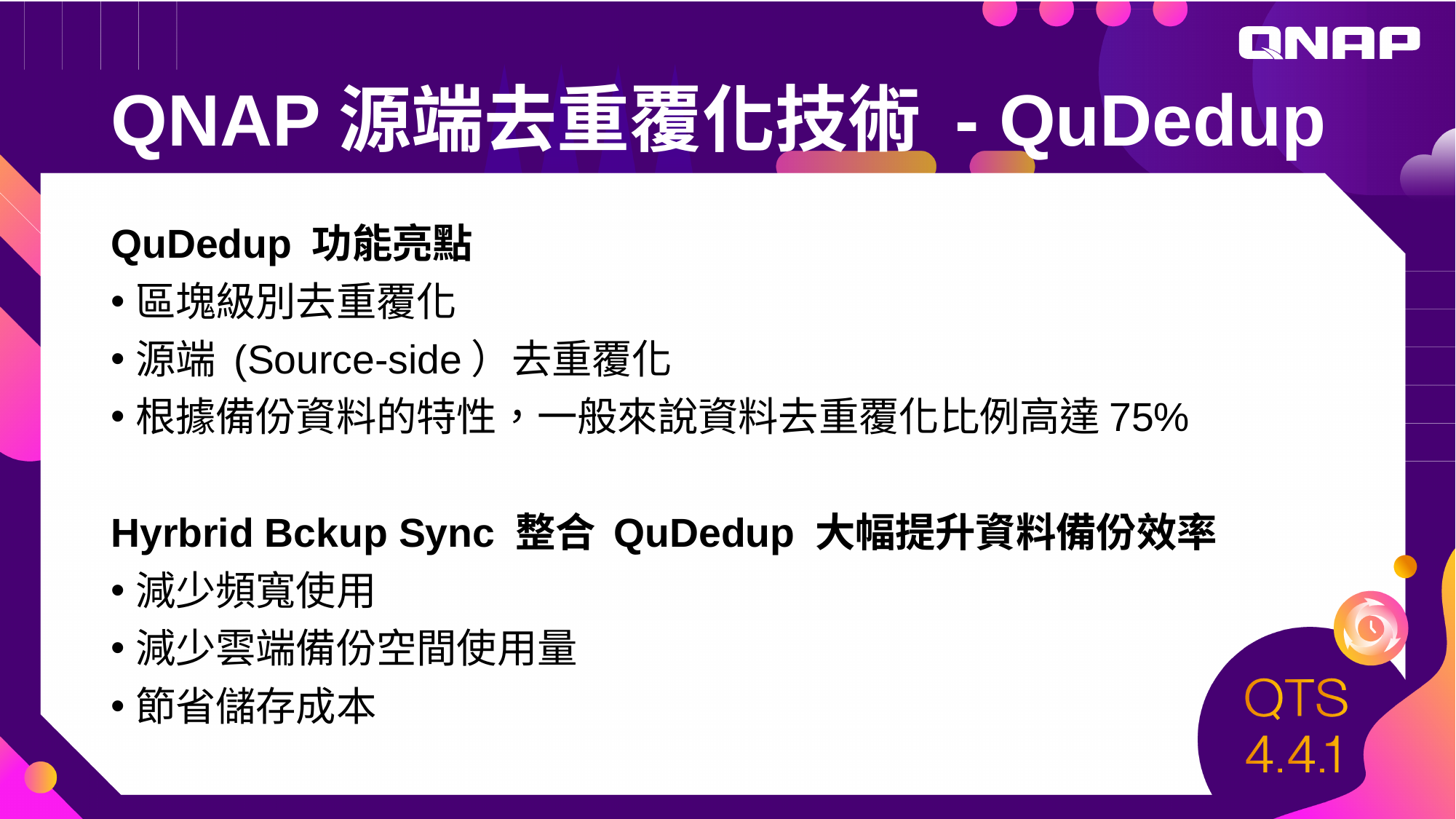

# QNAP源端去重覆化技術 - QuDedup
QuDedup 功能亮點
區塊級別去重覆化
源端 (Source-side）去重覆化
根據備份資料的特性，一般來說資料去重覆化比例高達75%

Hyrbrid Bckup Sync 整合 QuDedup 大幅提升資料備份效率
減少頻寬使用
減少雲端備份空間使用量
節省儲存成本